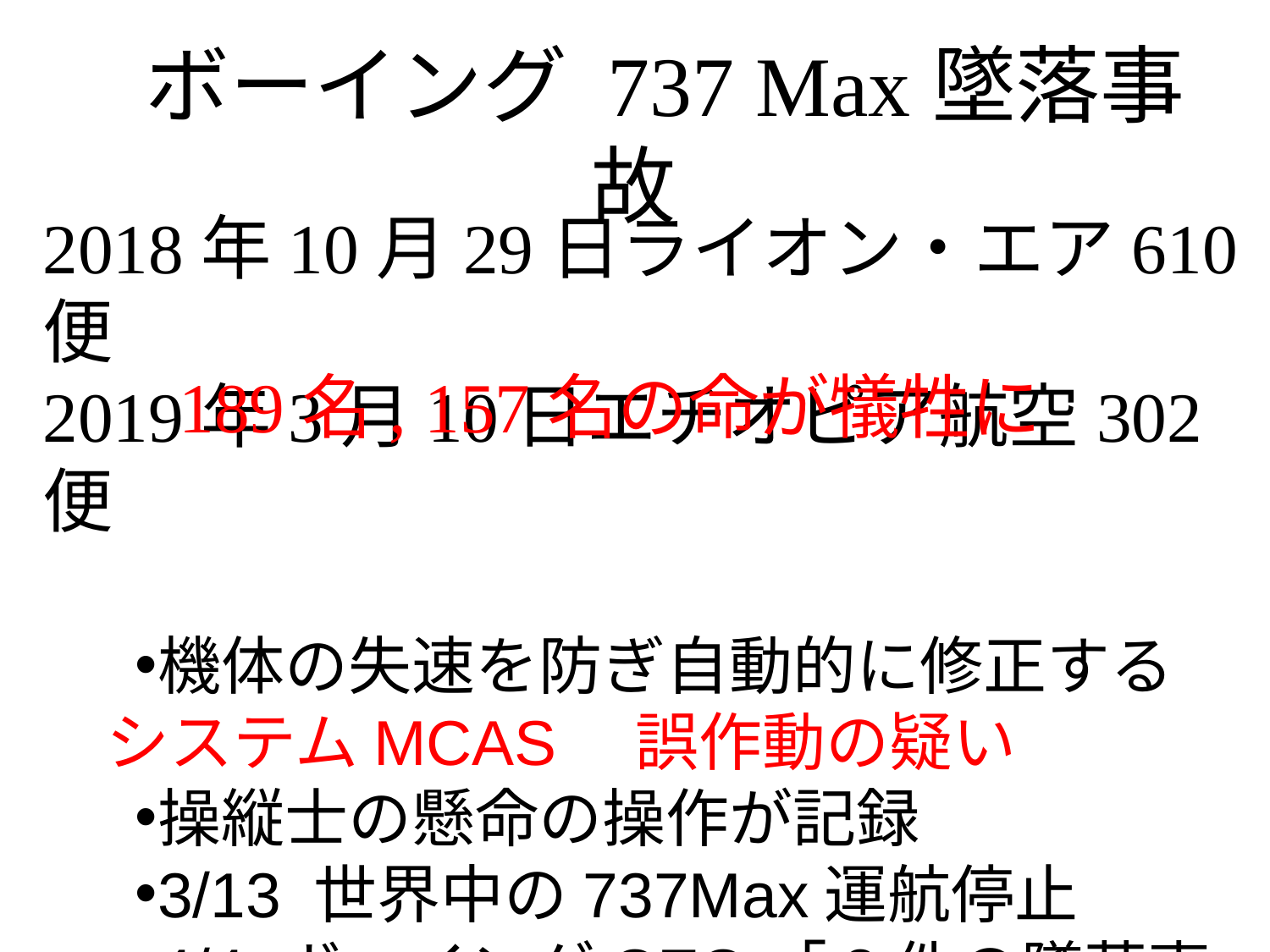

ボーイング 737 Max墜落事故
2018年10月29日ライオン・エア610便
2019年3月10日エチオピア航空302便

機体の失速を防ぎ自動的に修正する
　システムMCAS　誤作動の疑い
操縦士の懸命の操作が記録
3/13 世界中の737Max運航停止
4/4 ボーイングCEO「2件の墜落事故の原
　因が制御システムの誤作動であった」と明言
189名, 157名の命が犠牲に